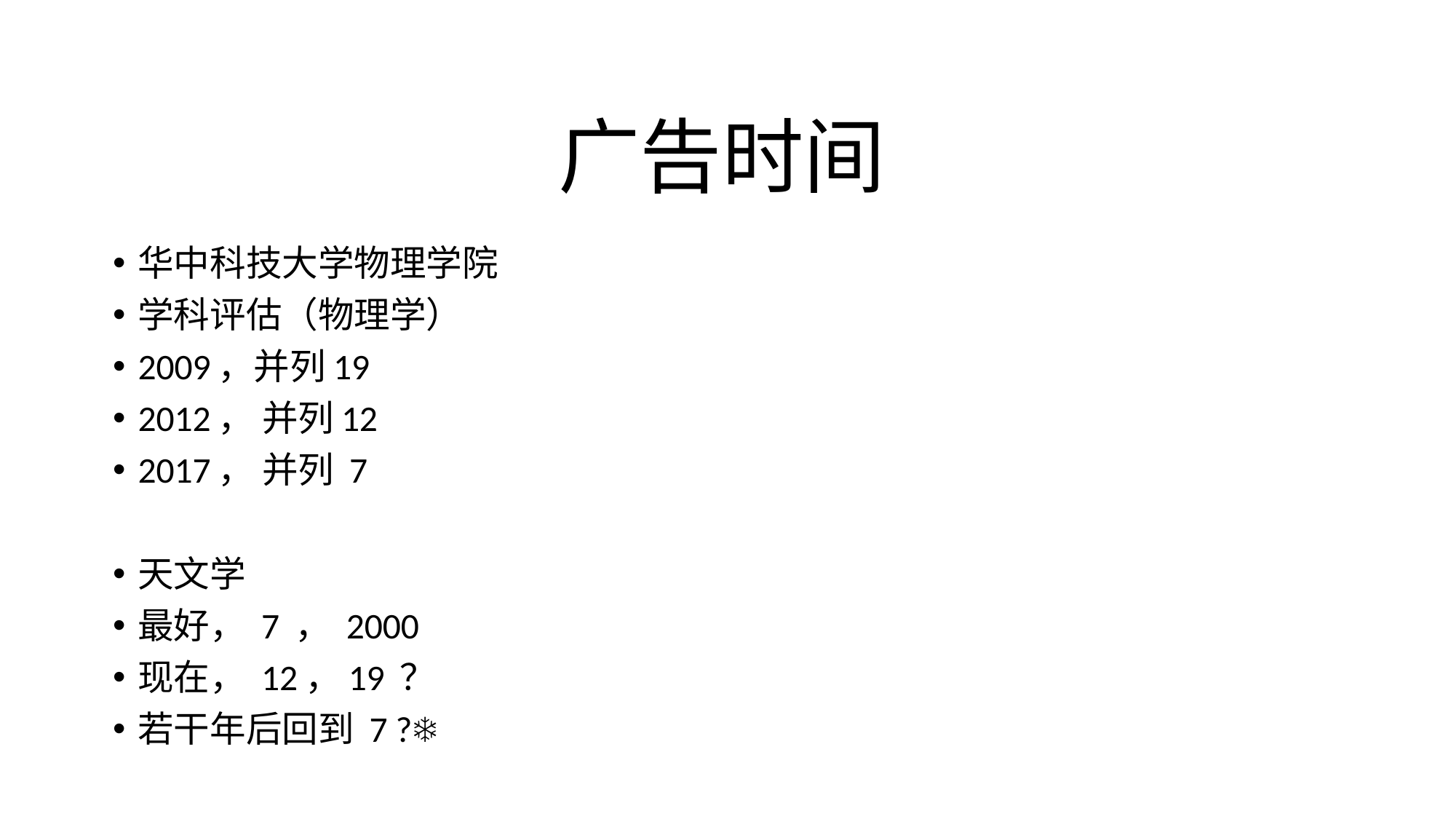

# 广告时间
华中科技大学物理学院
学科评估（物理学）
2009，并列19
2012， 并列12
2017， 并列 7

天文学
最好， 7 ， 2000
现在， 12，19 ？
若干年后回到 7 ?❄️